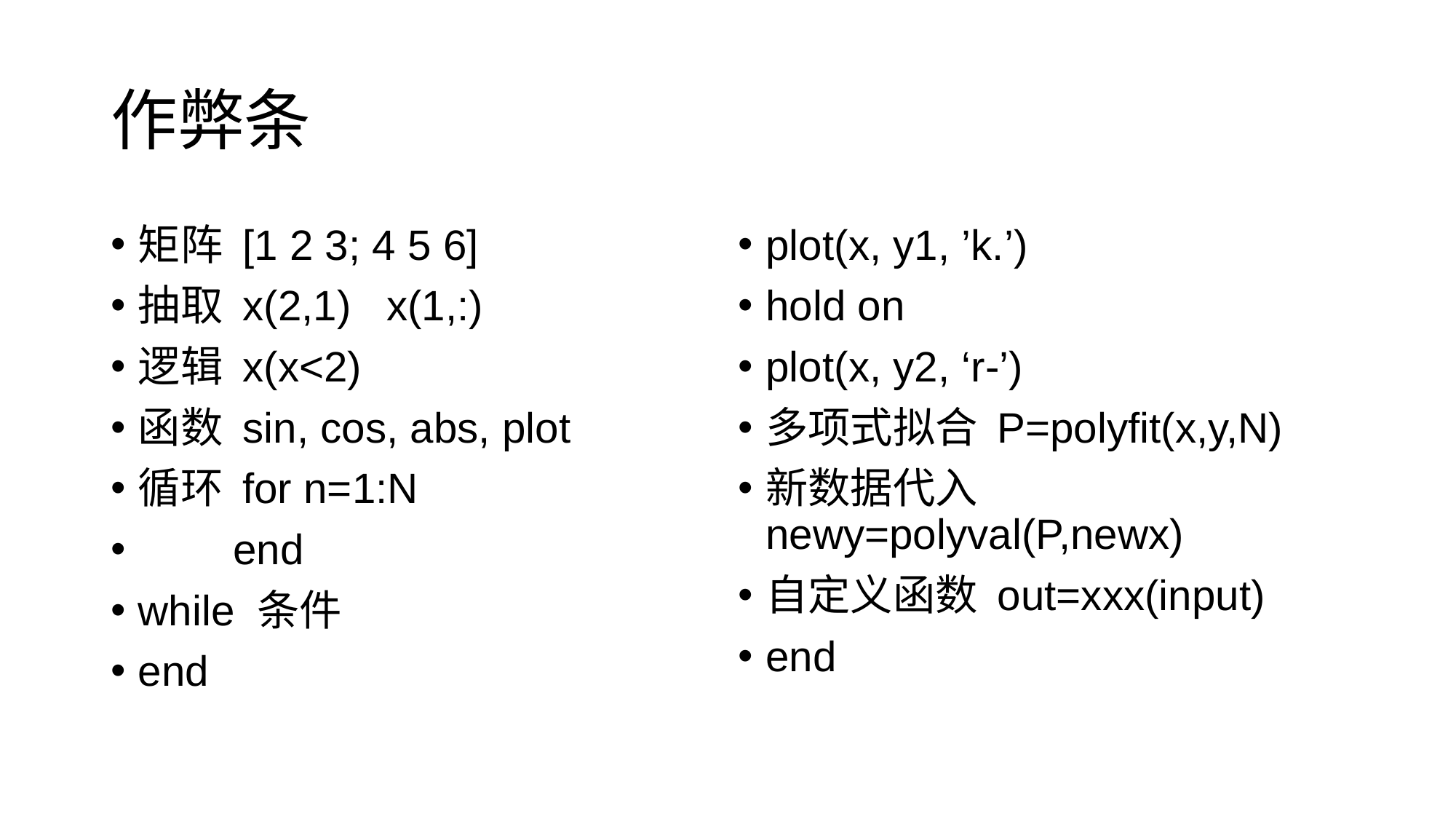

# 作弊条
矩阵 [1 2 3; 4 5 6]
抽取 x(2,1)   x(1,:)
逻辑 x(x<2)
函数 sin, cos, abs, plot
循环 for n=1:N
        end
while 条件
end
plot(x, y1, ’k.’)
hold on
plot(x, y2, ‘r-’)
多项式拟合 P=polyfit(x,y,N)
新数据代入 newy=polyval(P,newx)
自定义函数 out=xxx(input)
end